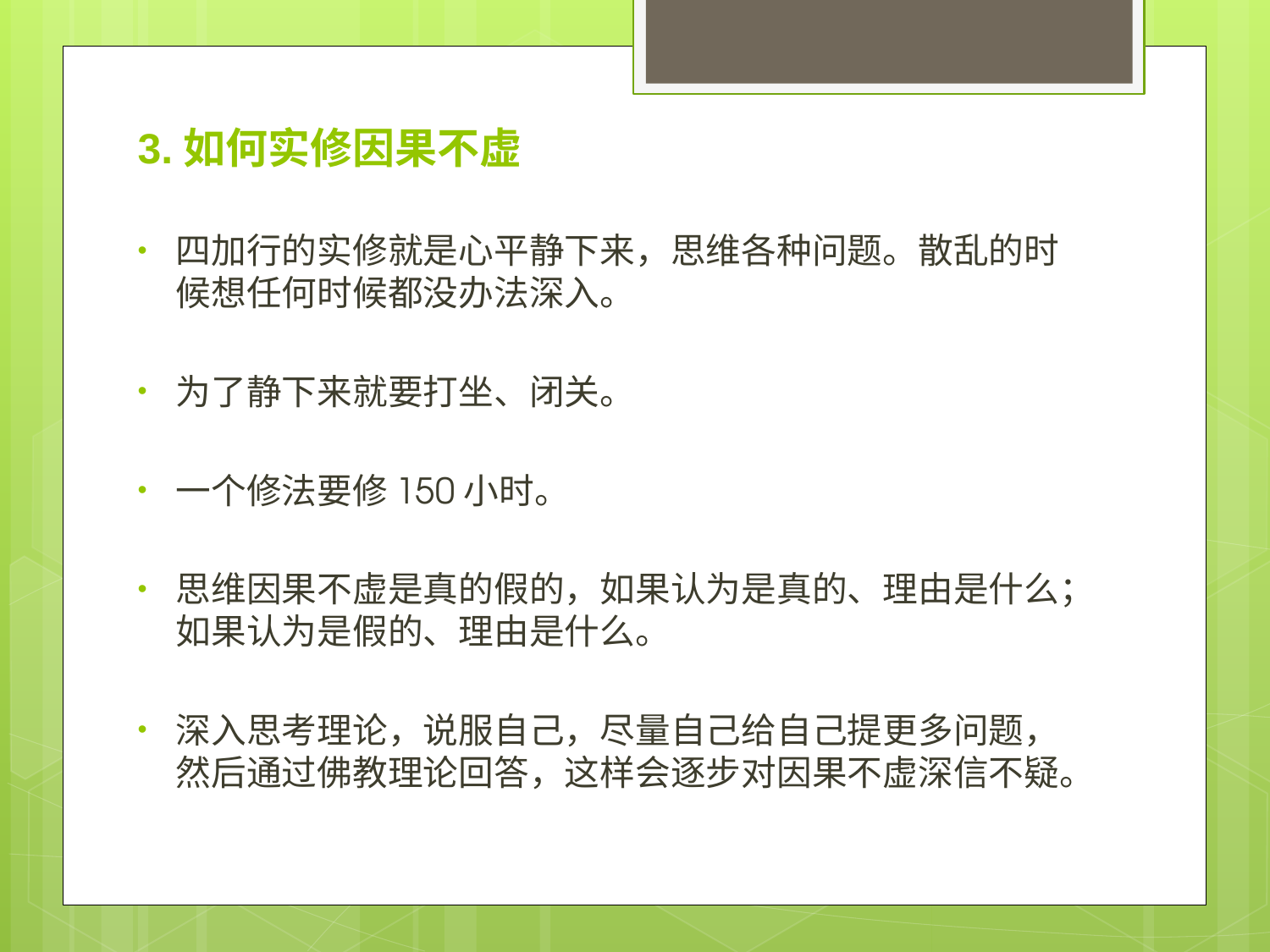

3.如何实修因果不虚

四加行的实修就是心平静下来，思维各种问题。散乱的时候想任何时候都没办法深入。

为了静下来就要打坐、闭关。

一个修法要修150小时。

思维因果不虚是真的假的，如果认为是真的、理由是什么；如果认为是假的、理由是什么。

深入思考理论，说服自己，尽量自己给自己提更多问题，然后通过佛教理论回答，这样会逐步对因果不虚深信不疑。